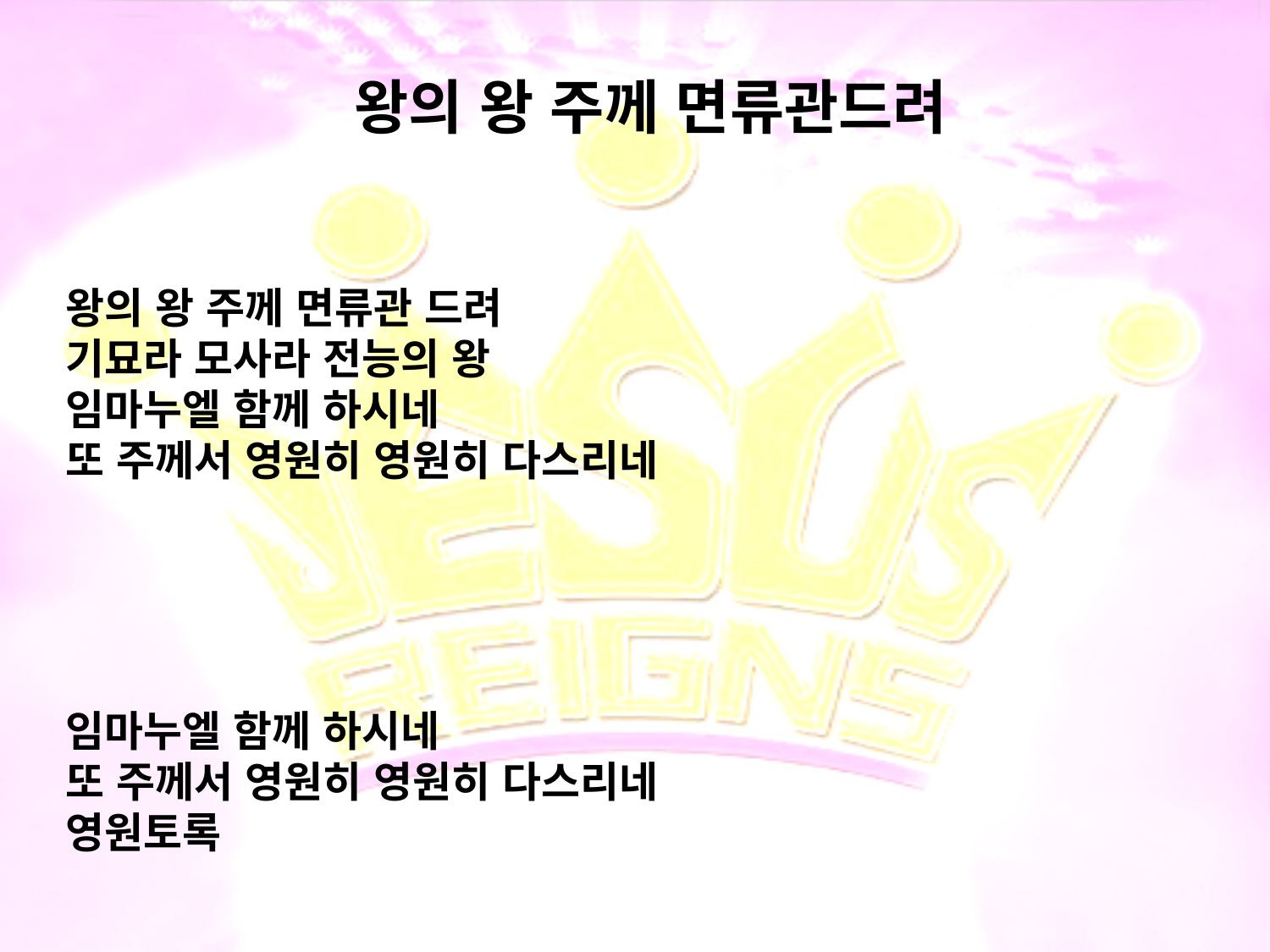

# 왕의 왕 주께 면류관드려
왕의 왕 주께 면류관 드려
기묘라 모사라 전능의 왕
임마누엘 함께 하시네
또 주께서 영원히 영원히 다스리네

임마누엘 함께 하시네
또 주께서 영원히 영원히 다스리네 영원토록